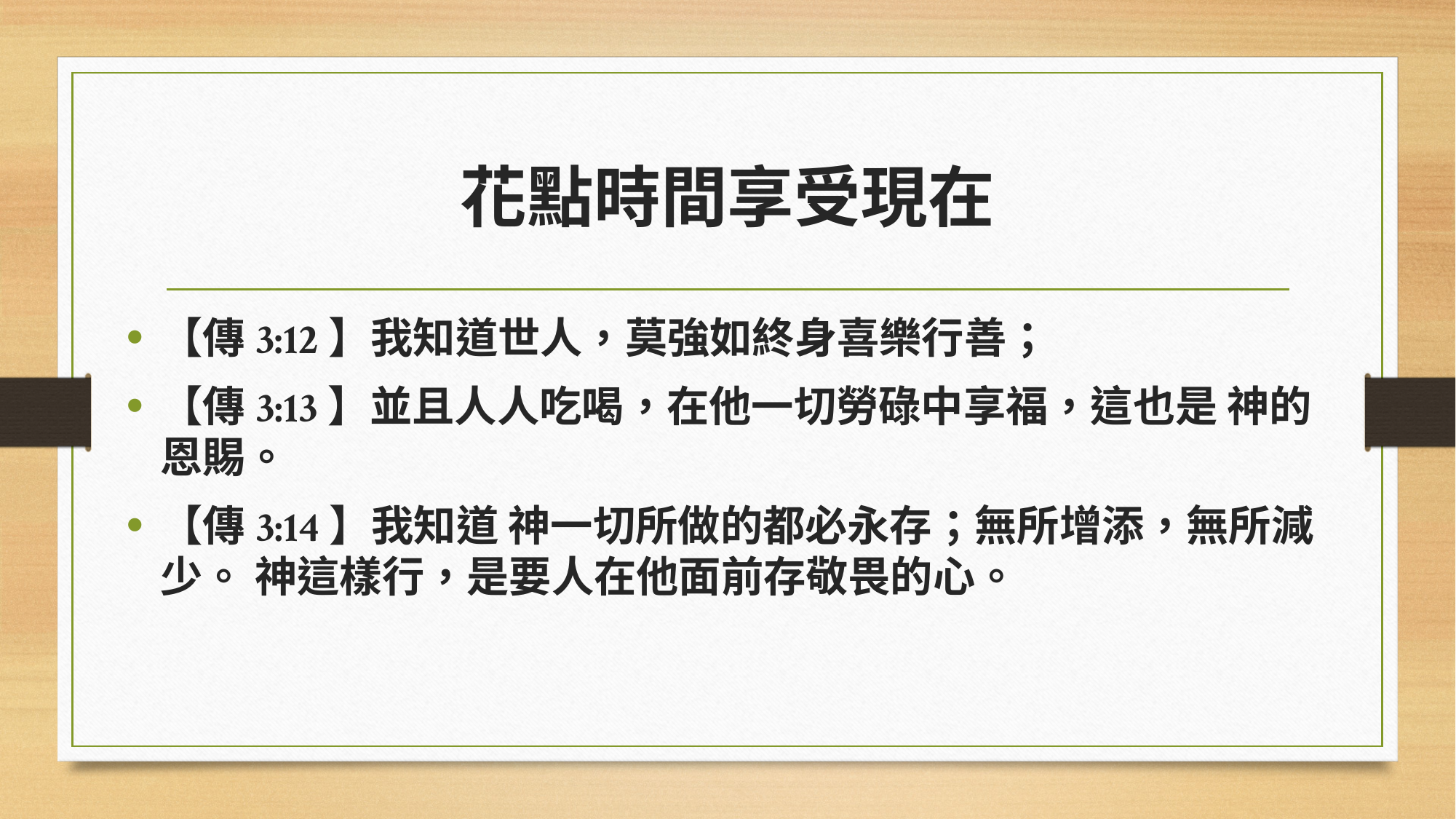

# 花點時間享受現在
【傳3:12】我知道世人，莫強如終身喜樂行善；
【傳3:13】並且人人吃喝，在他一切勞碌中享福，這也是 神的恩賜。
【傳3:14】我知道 神一切所做的都必永存；無所增添，無所減少。 神這樣行，是要人在他面前存敬畏的心。